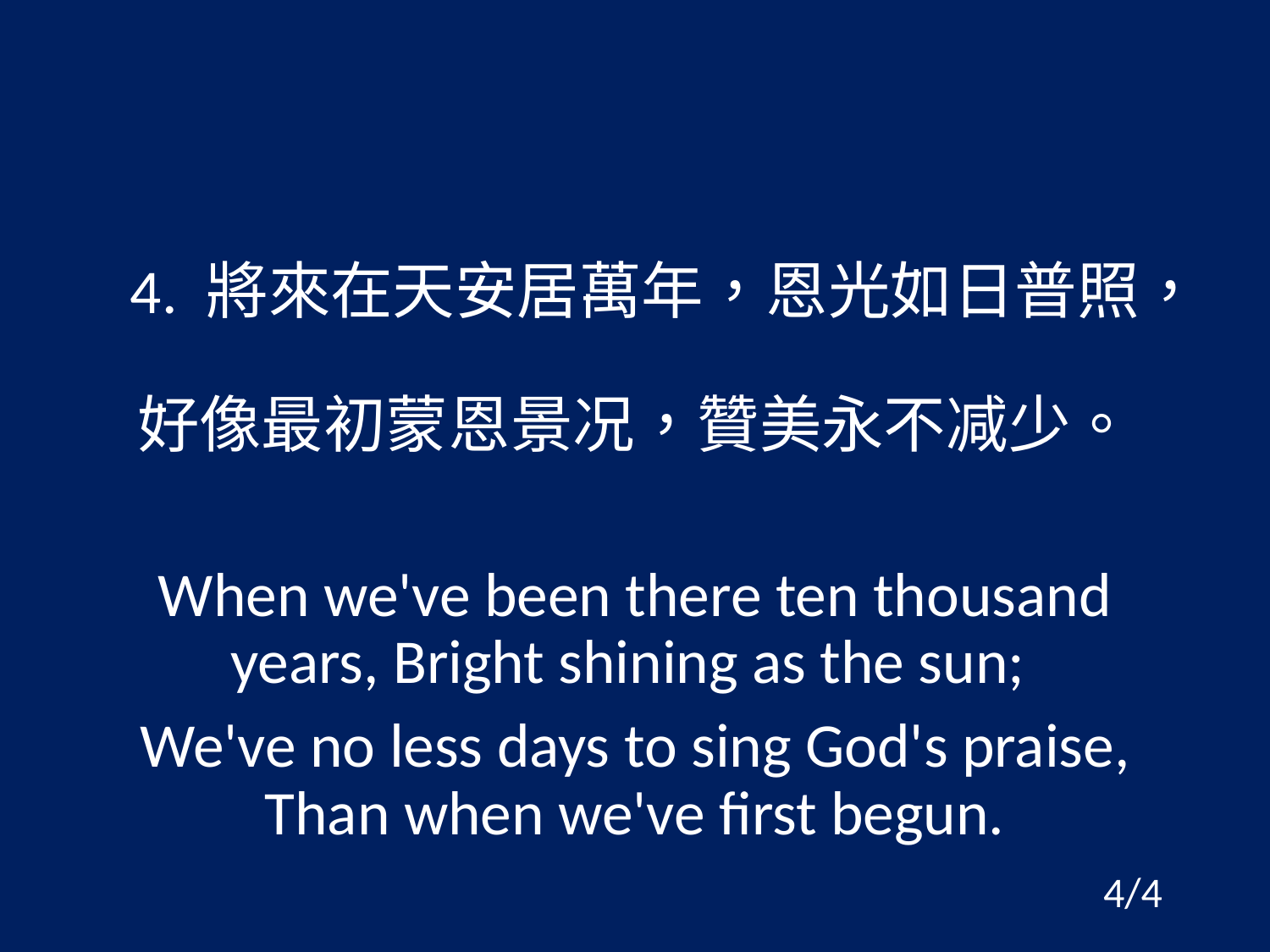

#
4. 將來在天安居萬年，恩光如日普照，
好像最初蒙恩景况，贊美永不减少。

When we've been there ten thousand years, Bright shining as the sun;
We've no less days to sing God's praise, Than when we've first begun.
4/4